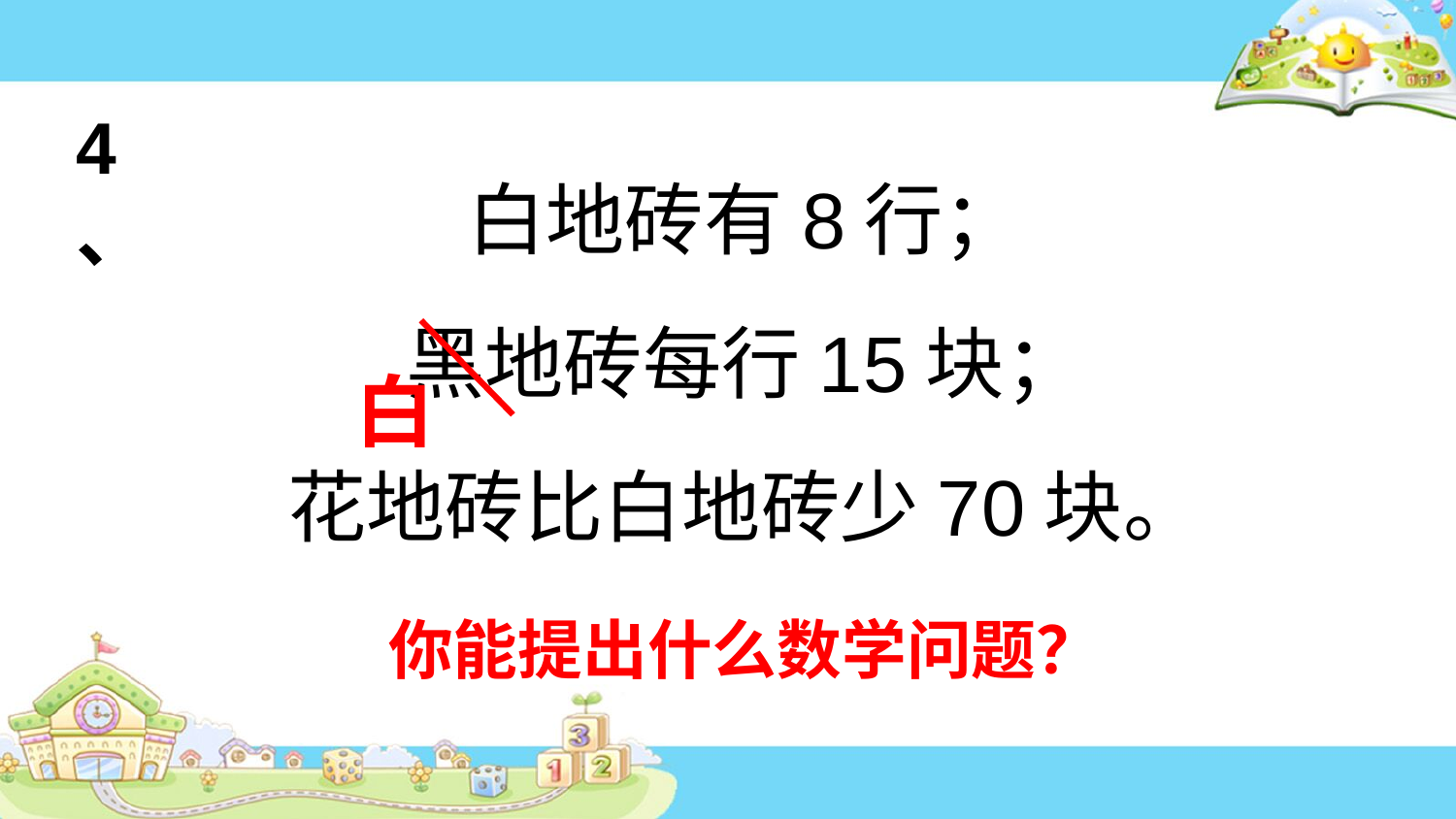

4、
# 白地砖有8行；
黑地砖每行15块；
白
花地砖比白地砖少70块。
你能提出什么数学问题？